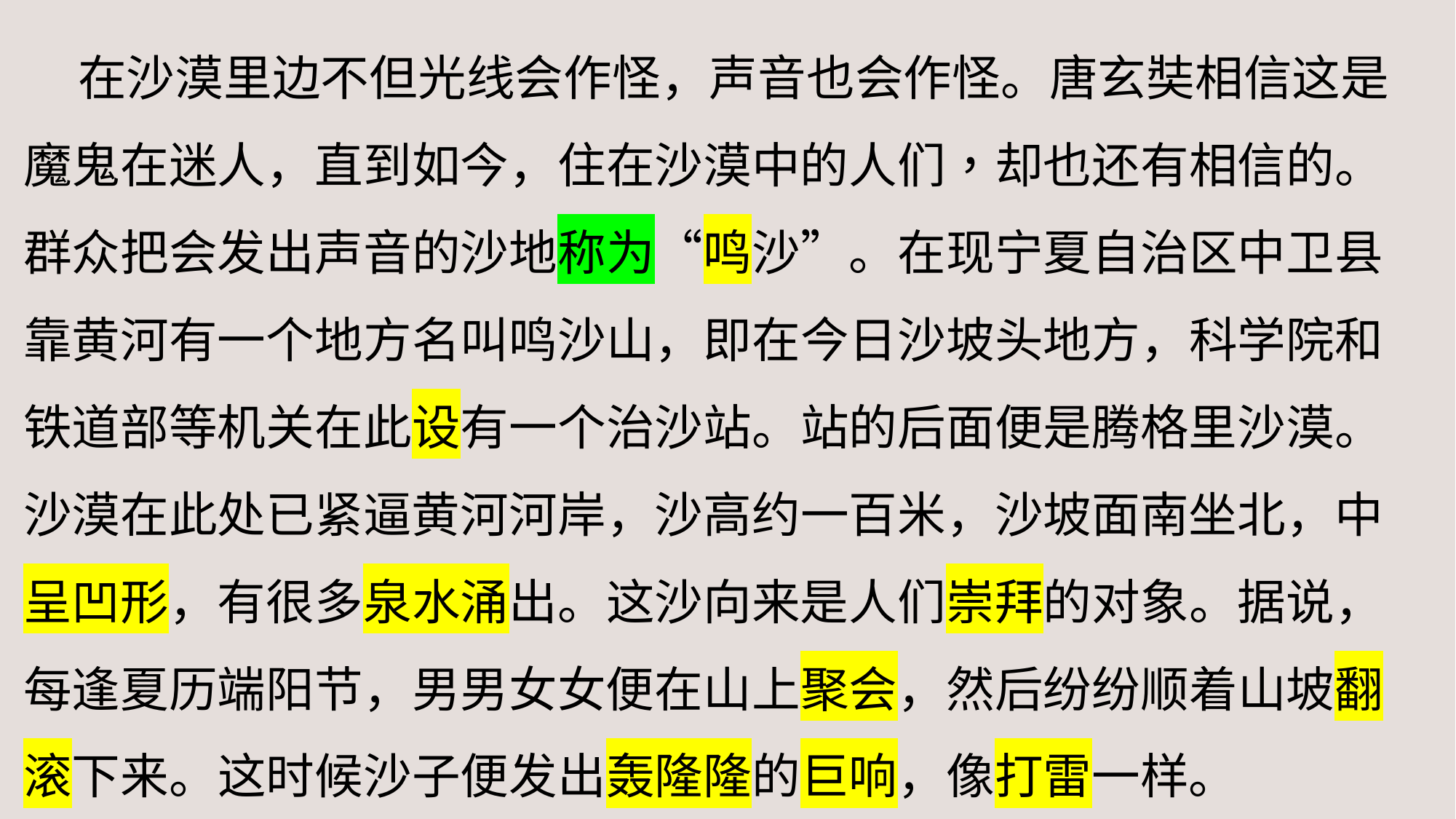

在沙漠里边不但光线会作怪，声音也会作怪。唐玄奘相信这是魔鬼在迷人，直到如今，住在沙漠中的人们，却也还有相信的。群众把会发出声音的沙地称为“鸣沙”。在现宁夏自治区中卫县靠黄河有一个地方名叫鸣沙山，即在今日沙坡头地方，科学院和铁道部等机关在此设有一个治沙站。站的后面便是腾格里沙漠。沙漠在此处已紧逼黄河河岸，沙高约一百米，沙坡面南坐北，中呈凹形，有很多泉水涌出。这沙向来是人们崇拜的对象。据说，每逢夏历端阳节，男男女女便在山上聚会，然后纷纷顺着山坡翻滚下来。这时候沙子便发出轰隆隆的巨响，像打雷一样。